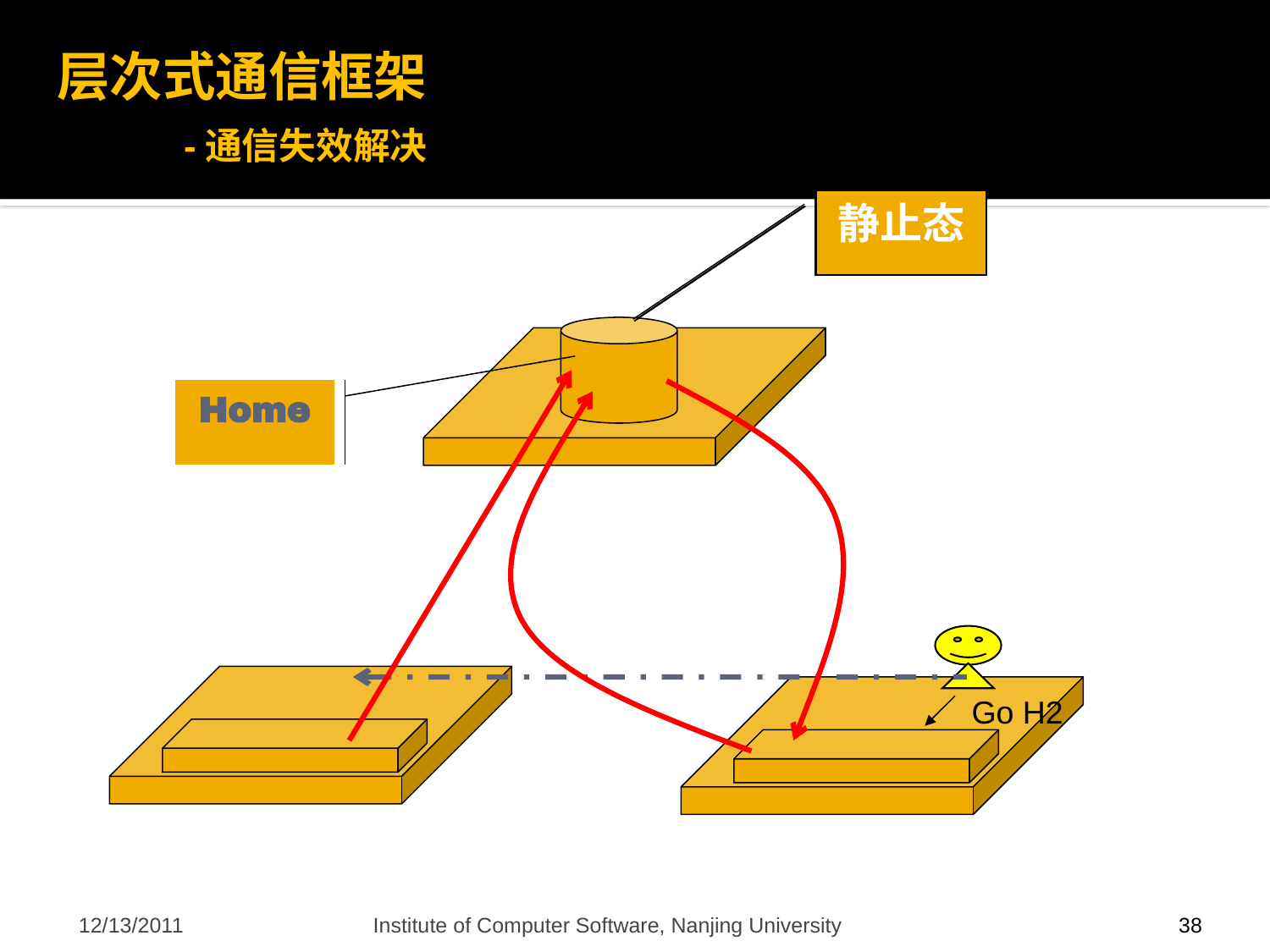

# 层次式通信框架 -通信失效解决方案
移动态
静止态
静止态

Home

Go H2

38
12/13/2011
Institute of Computer Software, Nanjing University
38